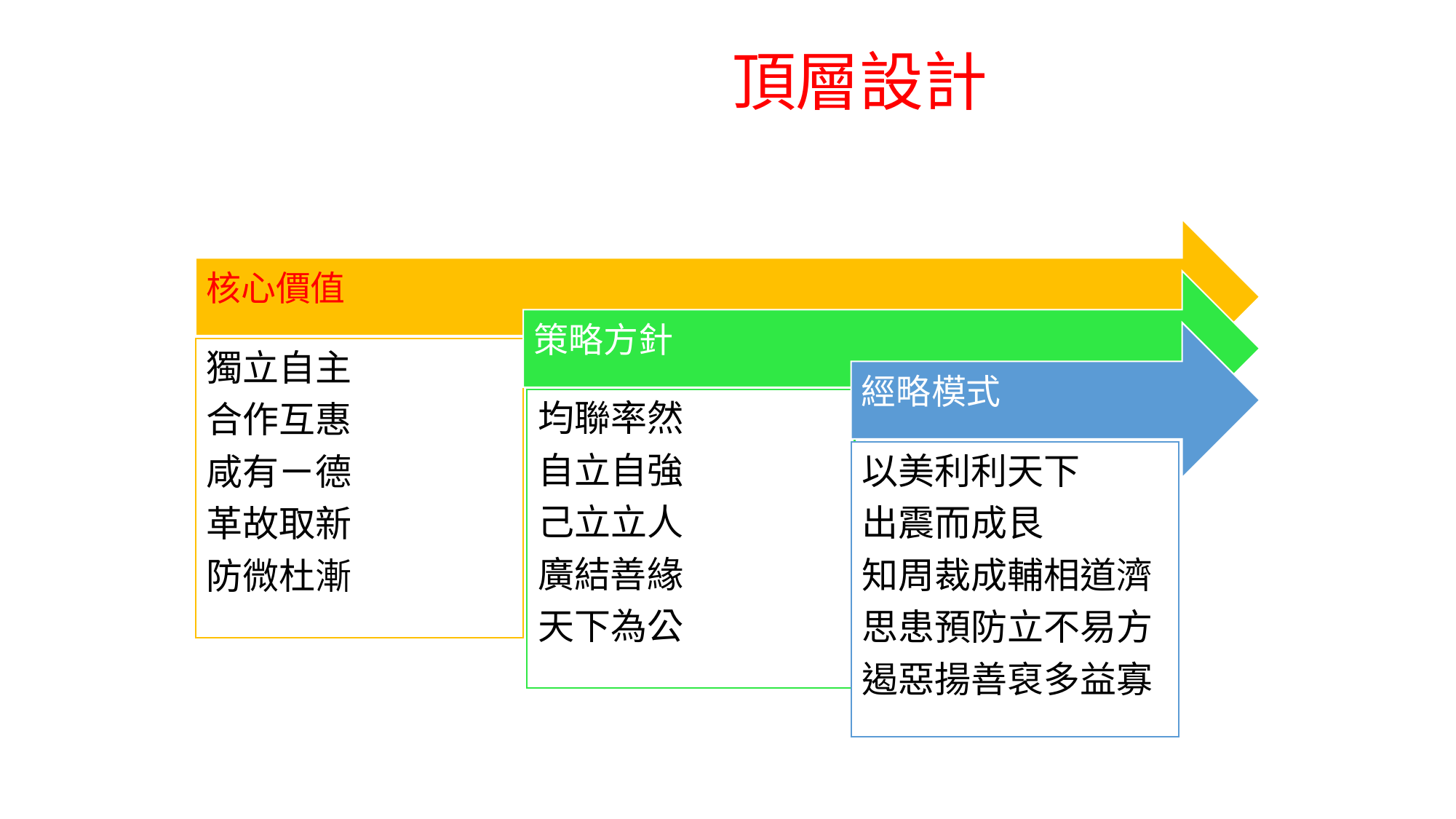

# 頂層設計
核心價值
獨立自主
合作互惠
咸有ㄧ德
革故取新
防微杜漸

策略方針
均聯率然
自立自強
己立立人
廣結善緣
天下為公
經略模式
以美利利天下
出震而成艮
知周裁成輔相道濟
思患預防立不易方
遏惡揚善裒多益寡